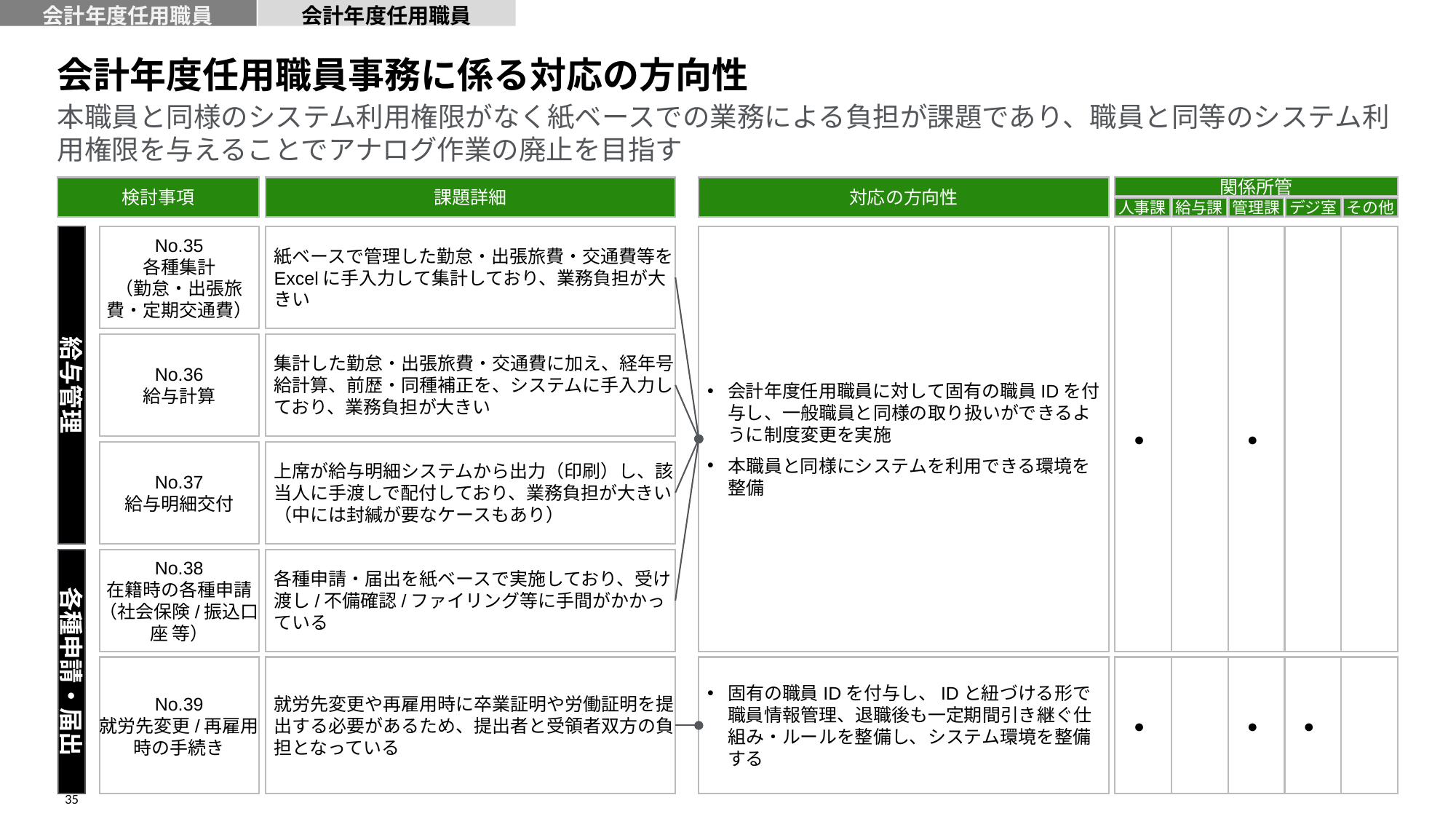

会計年度任用職員
会計年度任用職員
会計年度任用職員事務に係る対応の方向性
# 本職員と同様のシステム利用権限がなく紙ベースでの業務による負担が課題であり、職員と同等のシステム利用権限を与えることでアナログ作業の廃止を目指す
検討事項
課題詳細
対応の方向性
関係所管
人事課
給与課
管理課
デジ室
その他
給与管理
No.35
各種集計
（勤怠・出張旅費・定期交通費）
会計年度任用職員に対して固有の職員IDを付与し、一般職員と同様の取り扱いができるように制度変更を実施
本職員と同様にシステムを利用できる環境を整備
●

●

紙ベースで管理した勤怠・出張旅費・交通費等をExcelに手入力して集計しており、業務負担が大きい
集計した勤怠・出張旅費・交通費に加え、経年号給計算、前歴・同種補正を、システムに手入力しており、業務負担が大きい
No.36
給与計算
上席が給与明細システムから出力（印刷）し、該当人に手渡しで配付しており、業務負担が大きい
（中には封緘が要なケースもあり）
No.37
給与明細交付
各種申請・届出
各種申請・届出を紙ベースで実施しており、受け渡し/不備確認/ファイリング等に手間がかかっている
No.38
在籍時の各種申請
（社会保険/振込口座 等）
固有の職員IDを付与し、IDと紐づける形で職員情報管理、退職後も一定期間引き継ぐ仕組み・ルールを整備し、システム環境を整備する
●

●
●

就労先変更や再雇用時に卒業証明や労働証明を提出する必要があるため、提出者と受領者双方の負担となっている
No.39
就労先変更/再雇用時の手続き
35